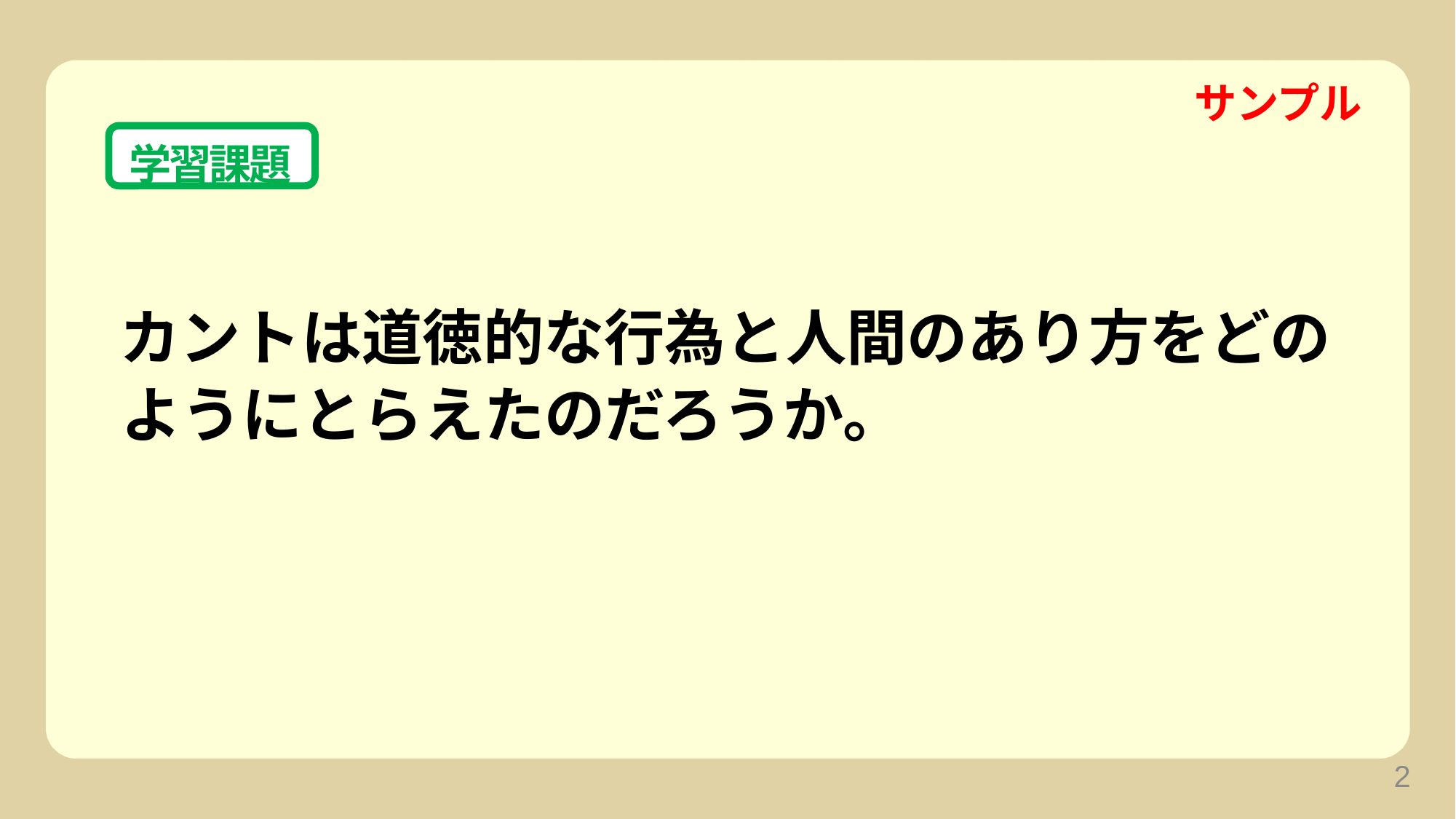

学習課題

カントは道徳的な行為と人間のあり方をどのようにとらえたのだろうか。